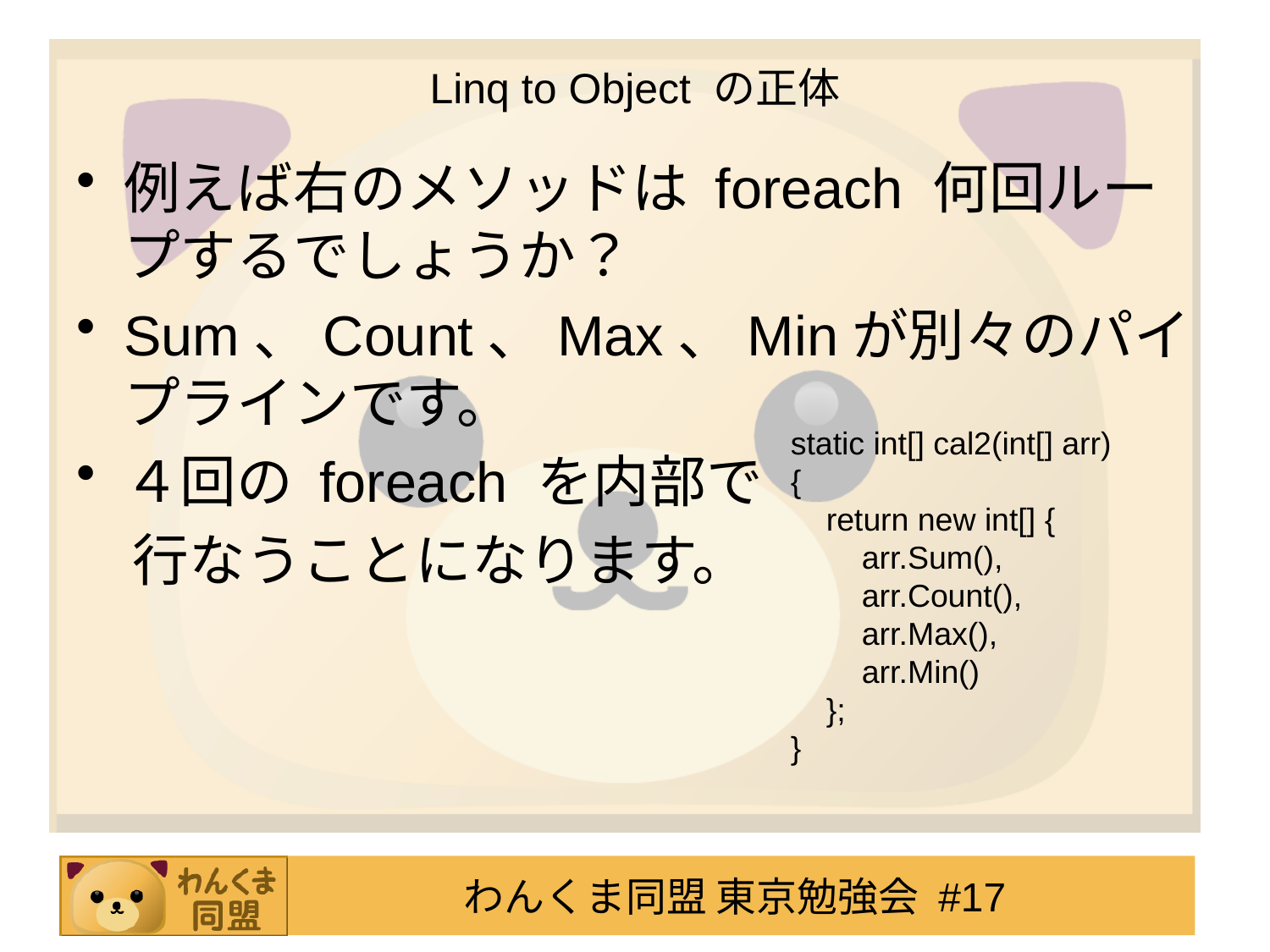

# Linq to Object の正体
例えば右のメソッドは foreach 何回ループするでしょうか？
Sum、Count、Max、Minが別々のパイプラインです。
４回の foreach を内部で
　行なうことになります。
static int[] cal2(int[] arr)
{
    return new int[] {
        arr.Sum(),
        arr.Count(),
        arr.Max(),
        arr.Min()
    };
}